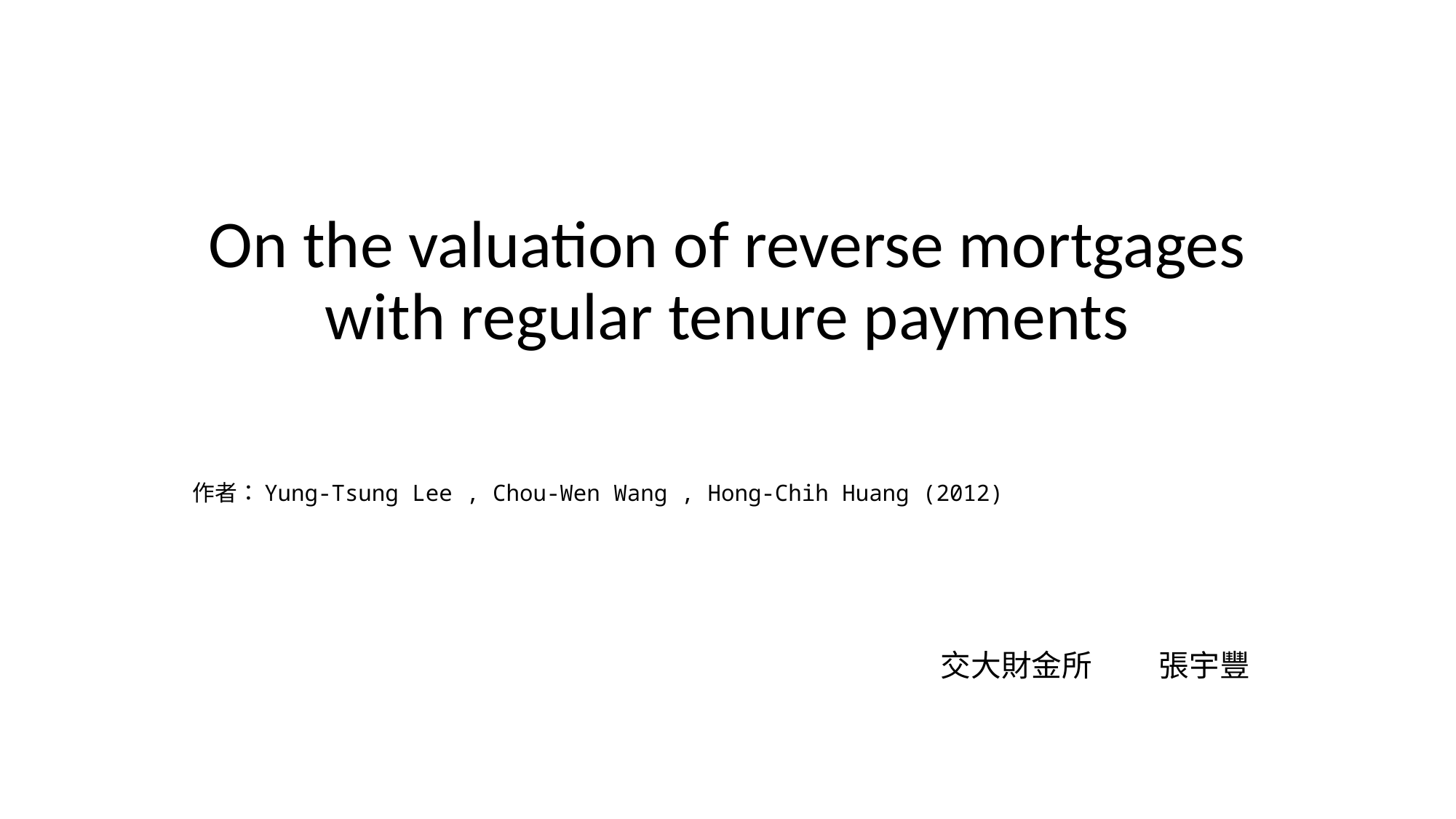

# On the valuation of reverse mortgages with regular tenure payments
作者：Yung-Tsung Lee , Chou-Wen Wang , Hong-Chih Huang (2012)
交大財金所	張宇豐